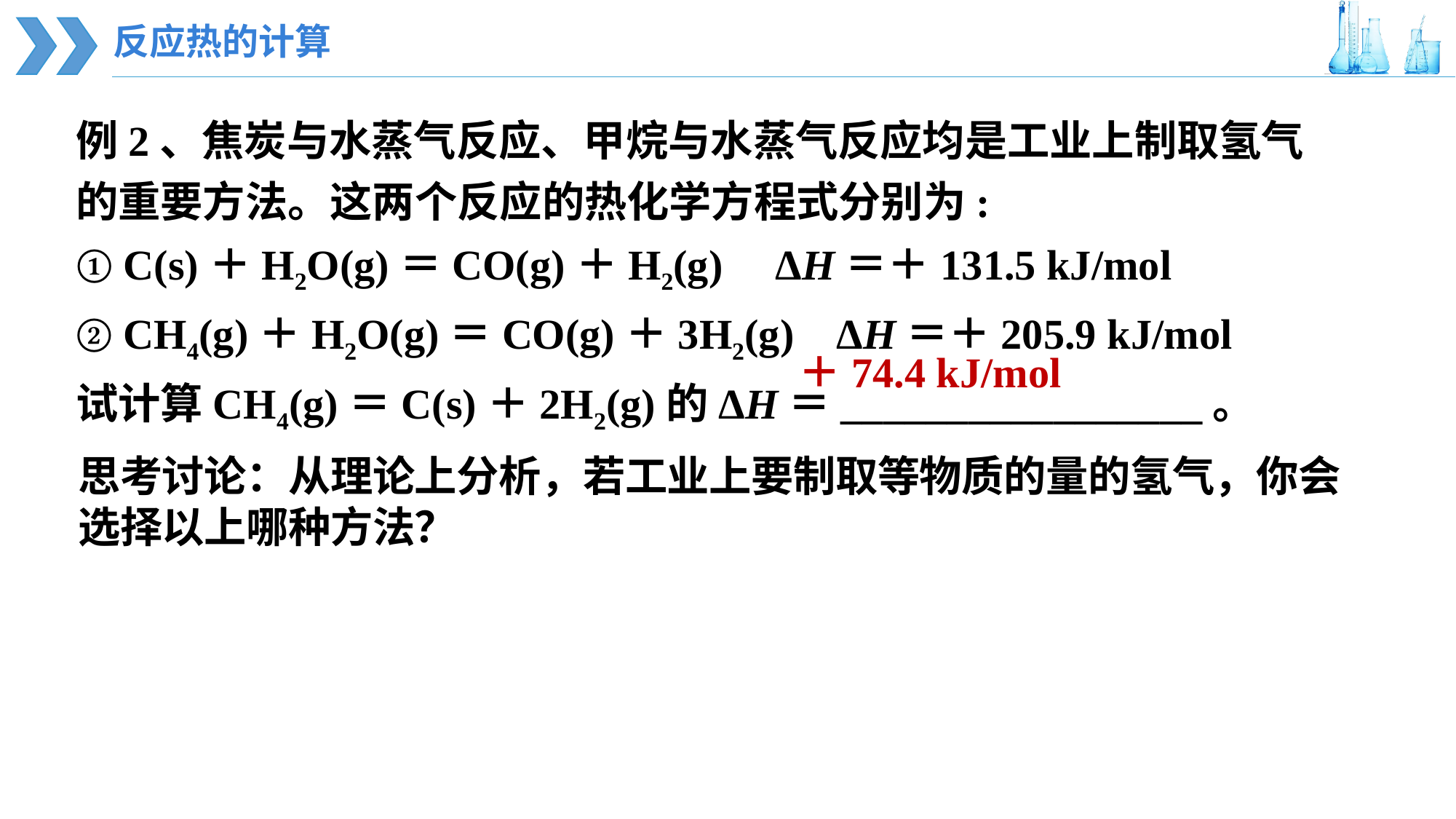

反应热的计算
例2、焦炭与水蒸气反应、甲烷与水蒸气反应均是工业上制取氢气的重要方法。这两个反应的热化学方程式分别为:
① C(s)＋H2O(g)＝CO(g)＋H2(g)     ΔH＝＋131.5 kJ/mol
② CH4(g)＋H2O(g)＝CO(g)＋3H2(g)    ΔH＝＋205.9 kJ/mol
试计算CH4(g)＝C(s)＋2H2(g)的ΔH＝_________________。
＋74.4 kJ/mol
思考讨论：从理论上分析，若工业上要制取等物质的量的氢气，你会选择以上哪种方法？